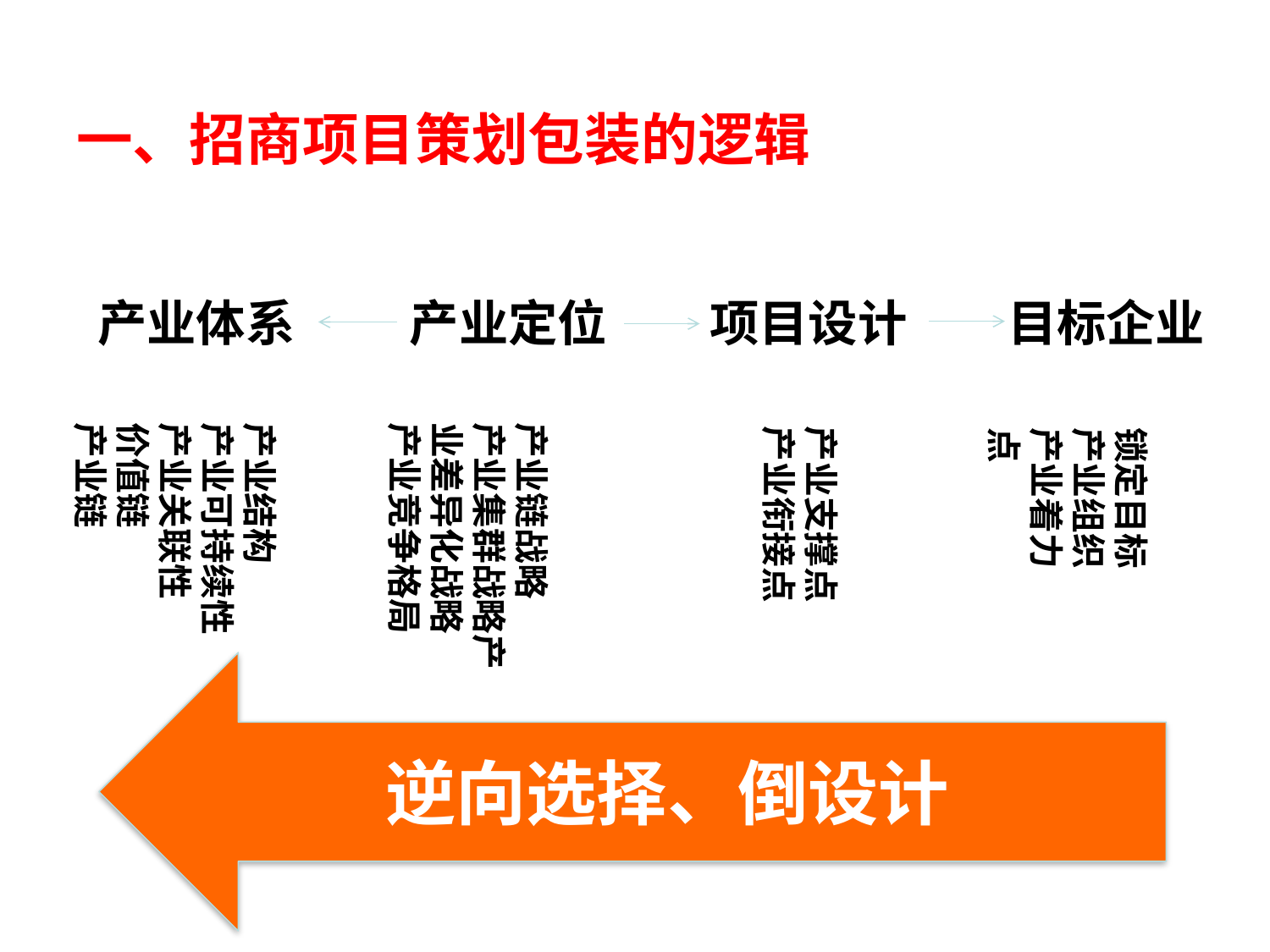

# 一、招商项目策划包装的逻辑
产业体系
产业定位
项目设计
目标企业
产业链战略
产业集群战略产业差异化战略
产业竞争格局
产业结构
产业可持续性
产业关联性
价值链
产业链
产业支撑点
产业衔接点
锁定目标
产业组织
产业着力点
逆向选择、倒设计